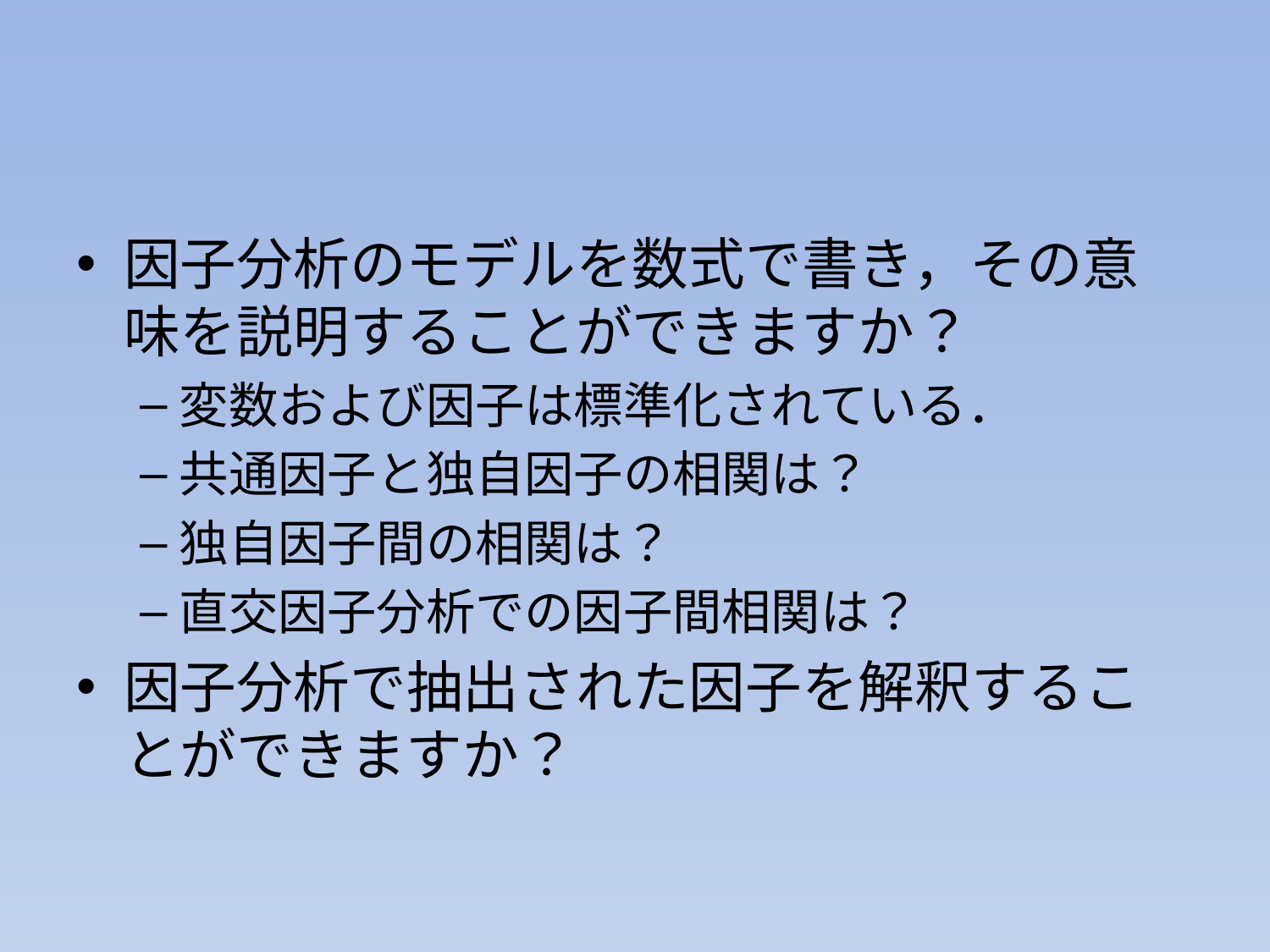

#
因子分析のモデルを数式で書き，その意味を説明することができますか？
変数および因子は標準化されている．
共通因子と独自因子の相関は？
独自因子間の相関は？
直交因子分析での因子間相関は？
因子分析で抽出された因子を解釈することができますか？